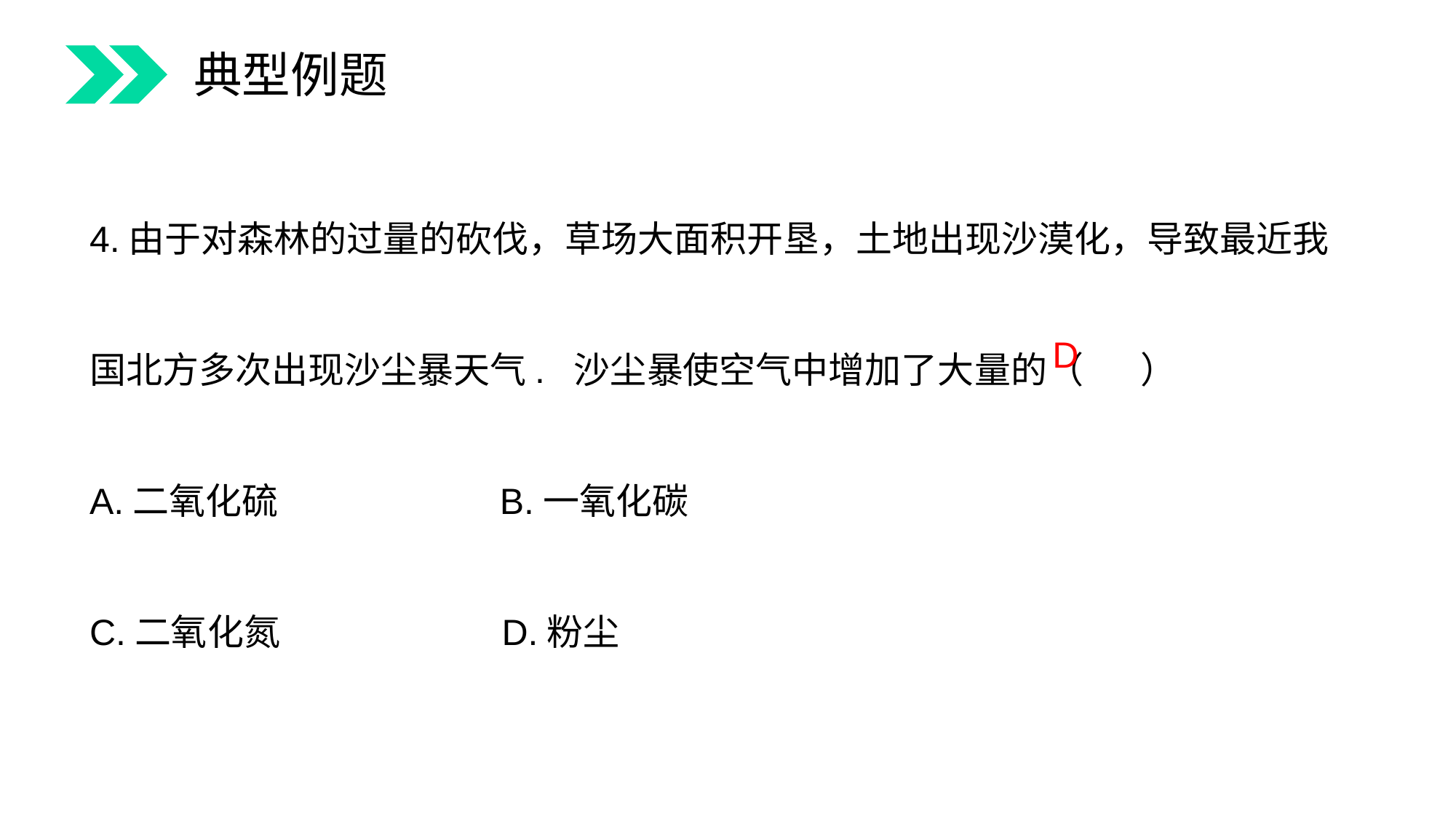

典型例题
4.由于对森林的过量的砍伐，草场大面积开垦，土地出现沙漠化，导致最近我国北方多次出现沙尘暴天气.  沙尘暴使空气中增加了大量的（       ）
A.二氧化硫                          B.一氧化碳
C.二氧化氮                          D.粉尘

D